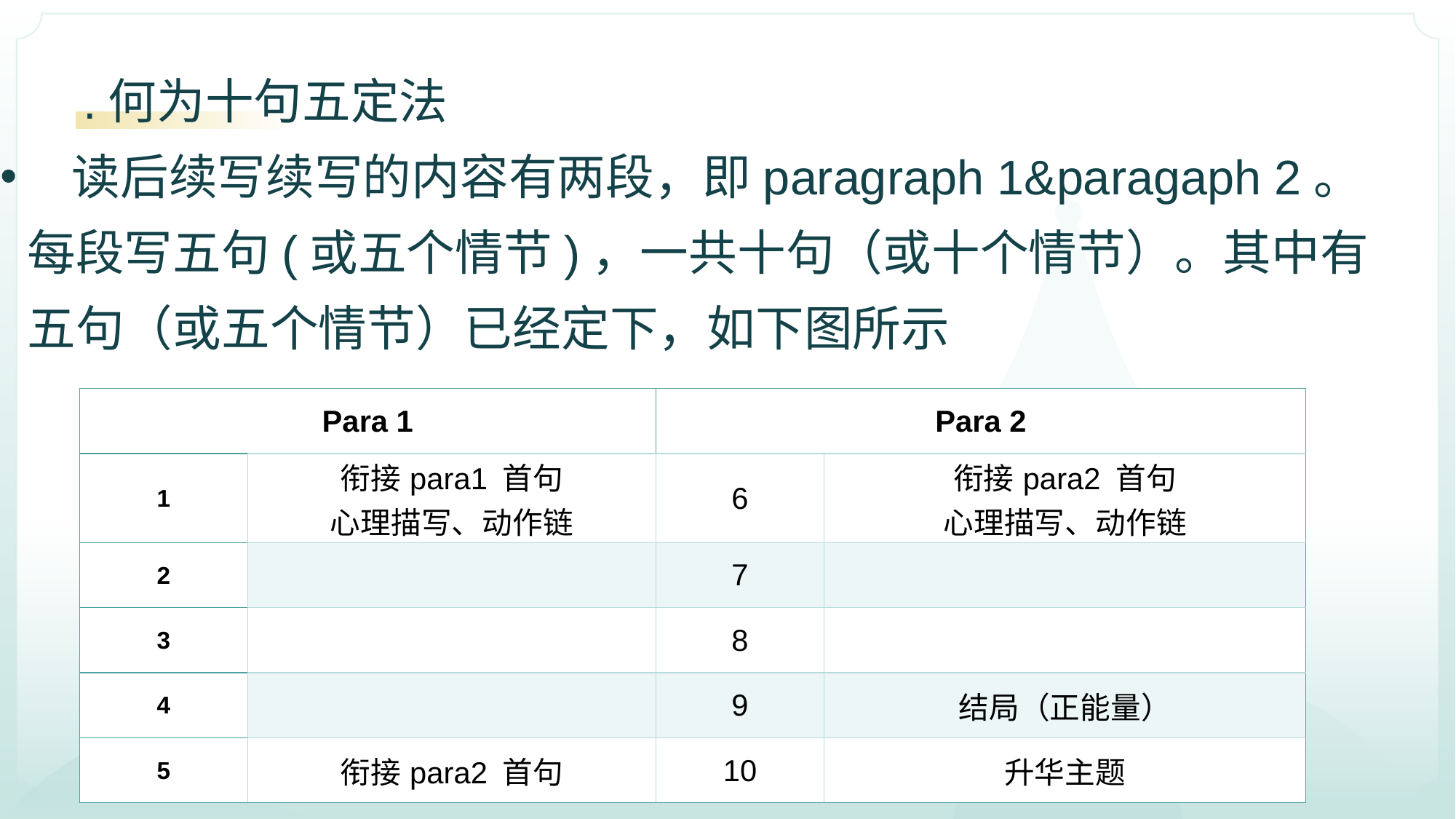

# .何为十句五定法

   读后续写续写的内容有两段，即paragraph 1&paragaph 2。每段写五句(或五个情节)，一共十句（或十个情节）。其中有五句（或五个情节）已经定下，如下图所示
| Para 1 |  | Para 2 |  |
| --- | --- | --- | --- |
| 1 | 衔接para1 首句 心理描写、动作链 | 6 | 衔接para2 首句 心理描写、动作链 |
| 2 |  | 7 |  |
| 3 |  | 8 |  |
| 4 |  | 9 | 结局（正能量） |
| 5 | 衔接para2 首句 | 10 | 升华主题 |